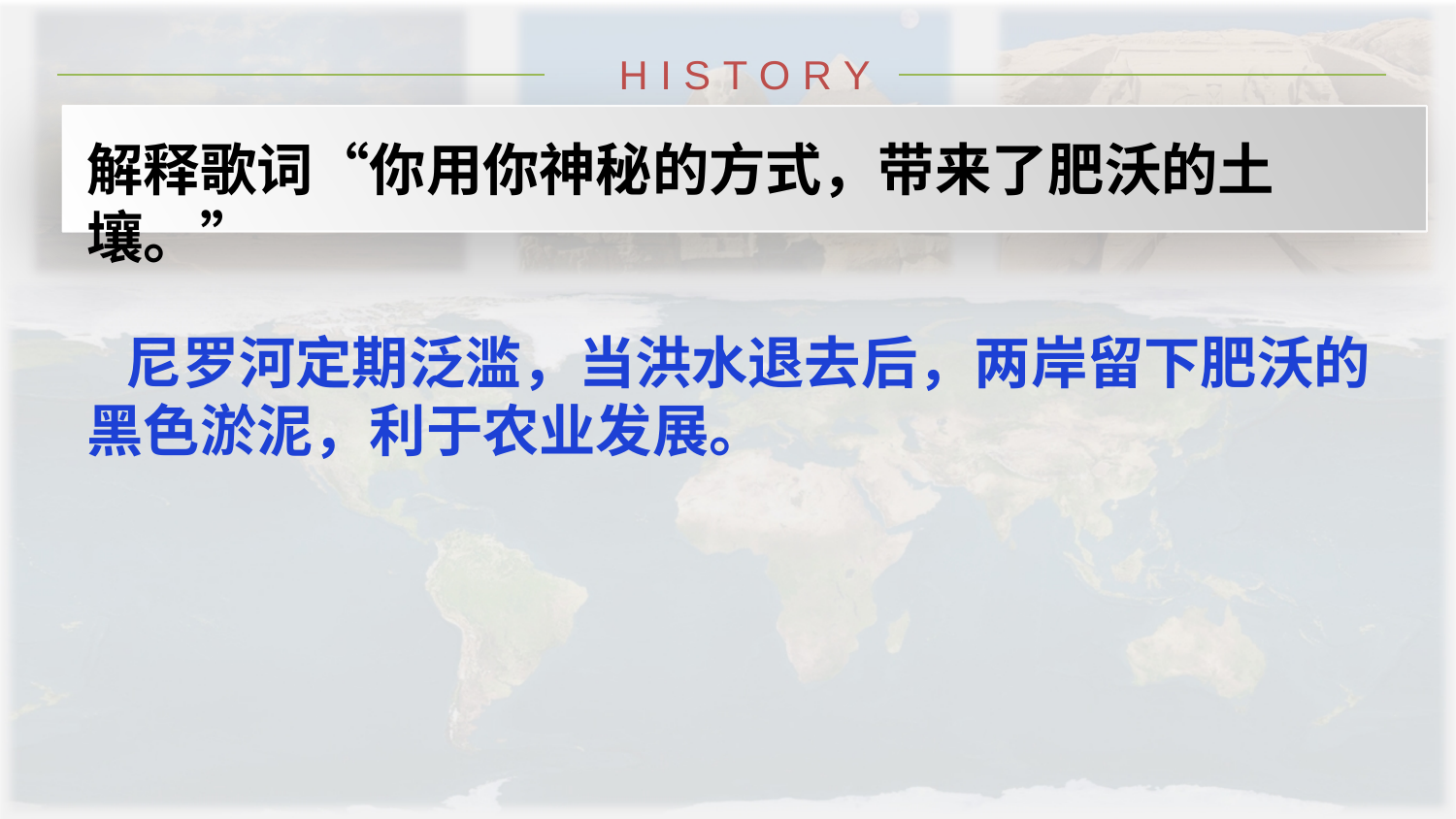

history

解释歌词“你用你神秘的方式，带来了肥沃的土壤。”
  尼罗河定期泛滥，当洪水退去后，两岸留下肥沃的黑色淤泥，利于农业发展。